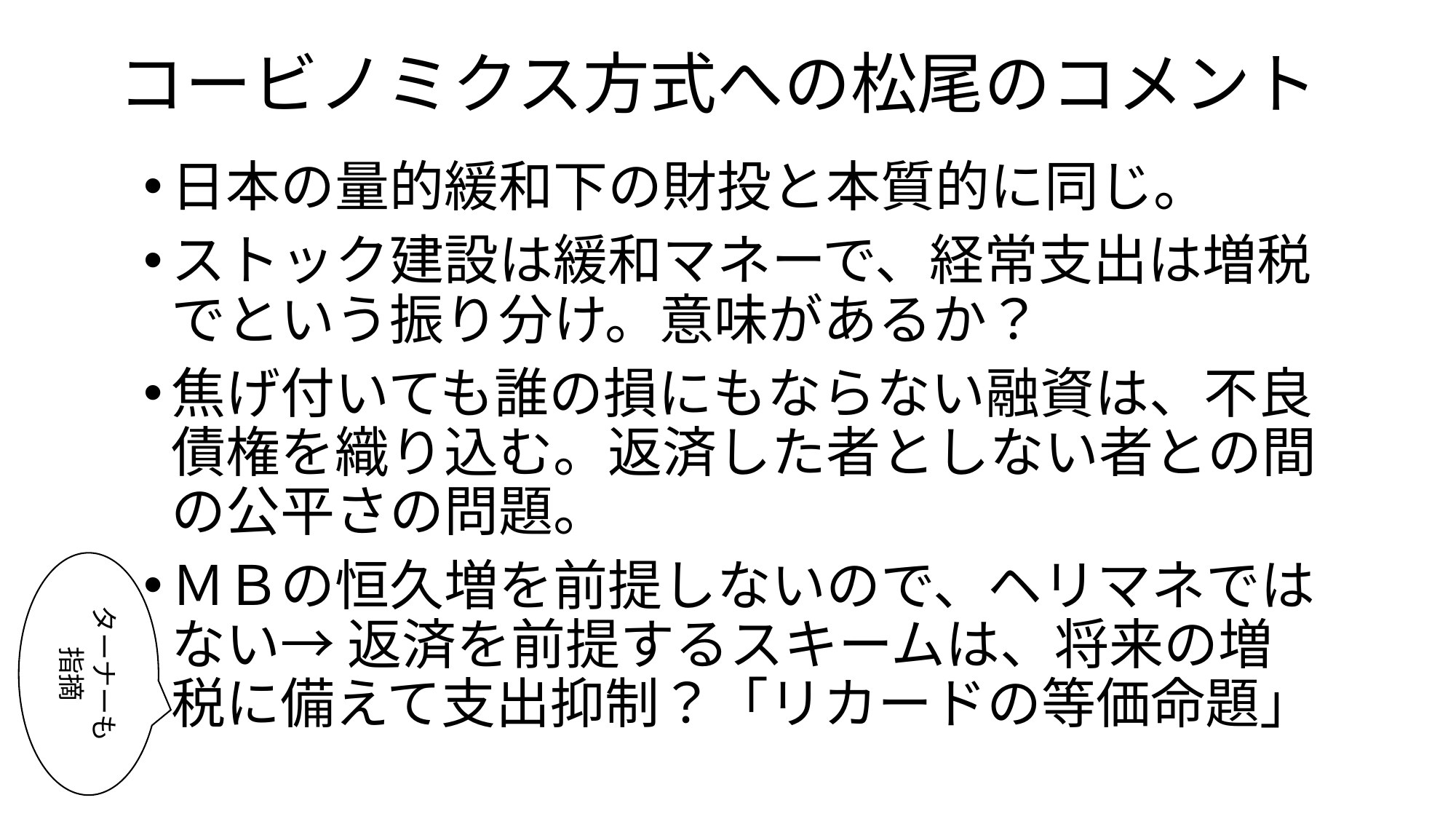

# コービノミクス方式への松尾のコメント
日本の量的緩和下の財投と本質的に同じ。
ストック建設は緩和マネーで、経常支出は増税でという振り分け。意味があるか？
焦げ付いても誰の損にもならない融資は、不良債権を織り込む。返済した者としない者との間の公平さの問題。
ＭＢの恒久増を前提しないので、ヘリマネではない→ 返済を前提するスキームは、将来の増税に備えて支出抑制？「リカードの等価命題」
ターナーも指摘